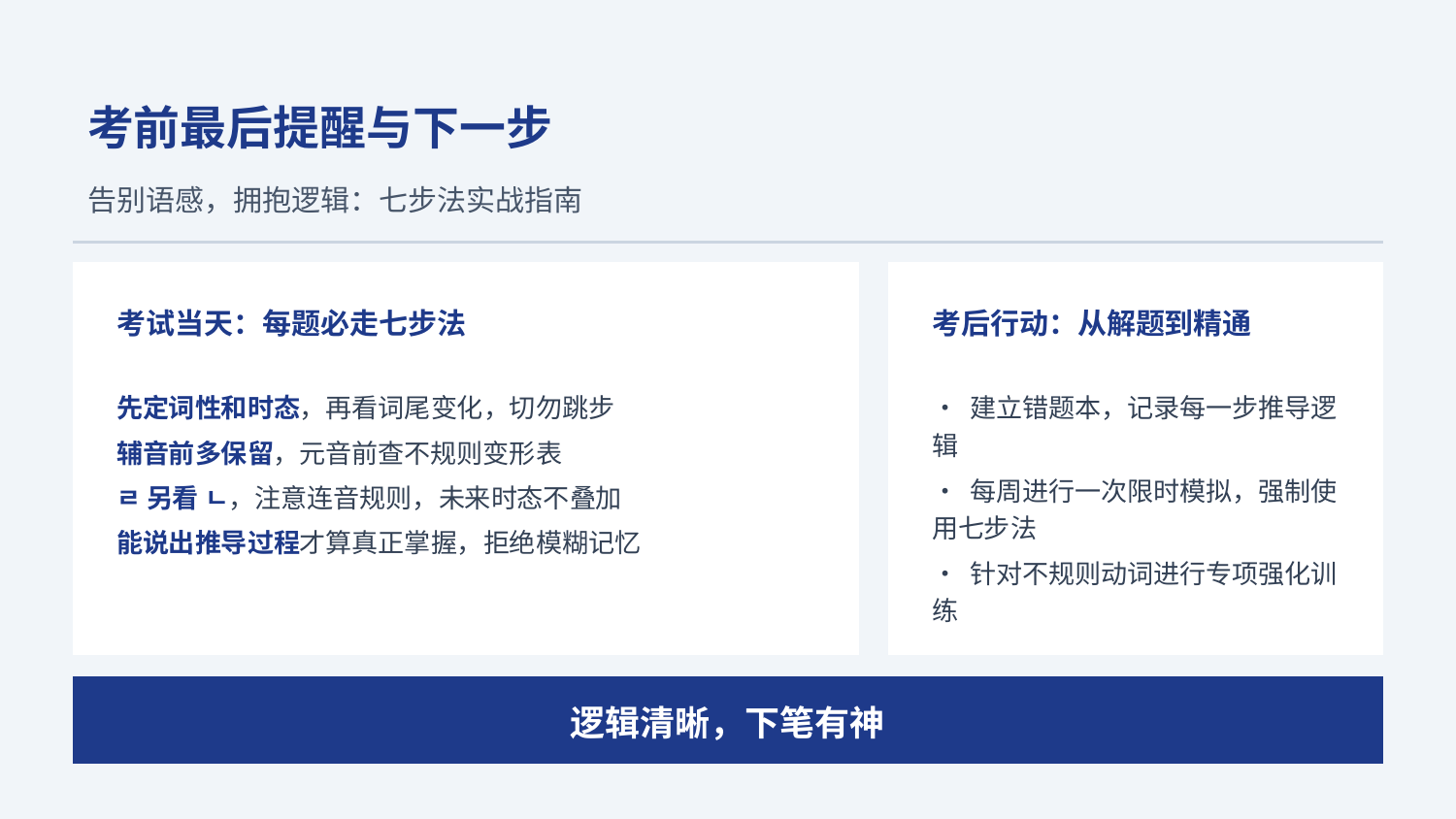

考前最后提醒与下一步
告别语感，拥抱逻辑：七步法实战指南

考试当天：每题必走七步法
考后行动：从解题到精通
先定词性和时态，再看词尾变化，切勿跳步
辅音前多保留，元音前查不规则变形表
ㄹ 另看 ㄴ，注意连音规则，未来时态不叠加
能说出推导过程才算真正掌握，拒绝模糊记忆
• 建立错题本，记录每一步推导逻辑
• 每周进行一次限时模拟，强制使用七步法
• 针对不规则动词进行专项强化训练

逻辑清晰，下笔有神